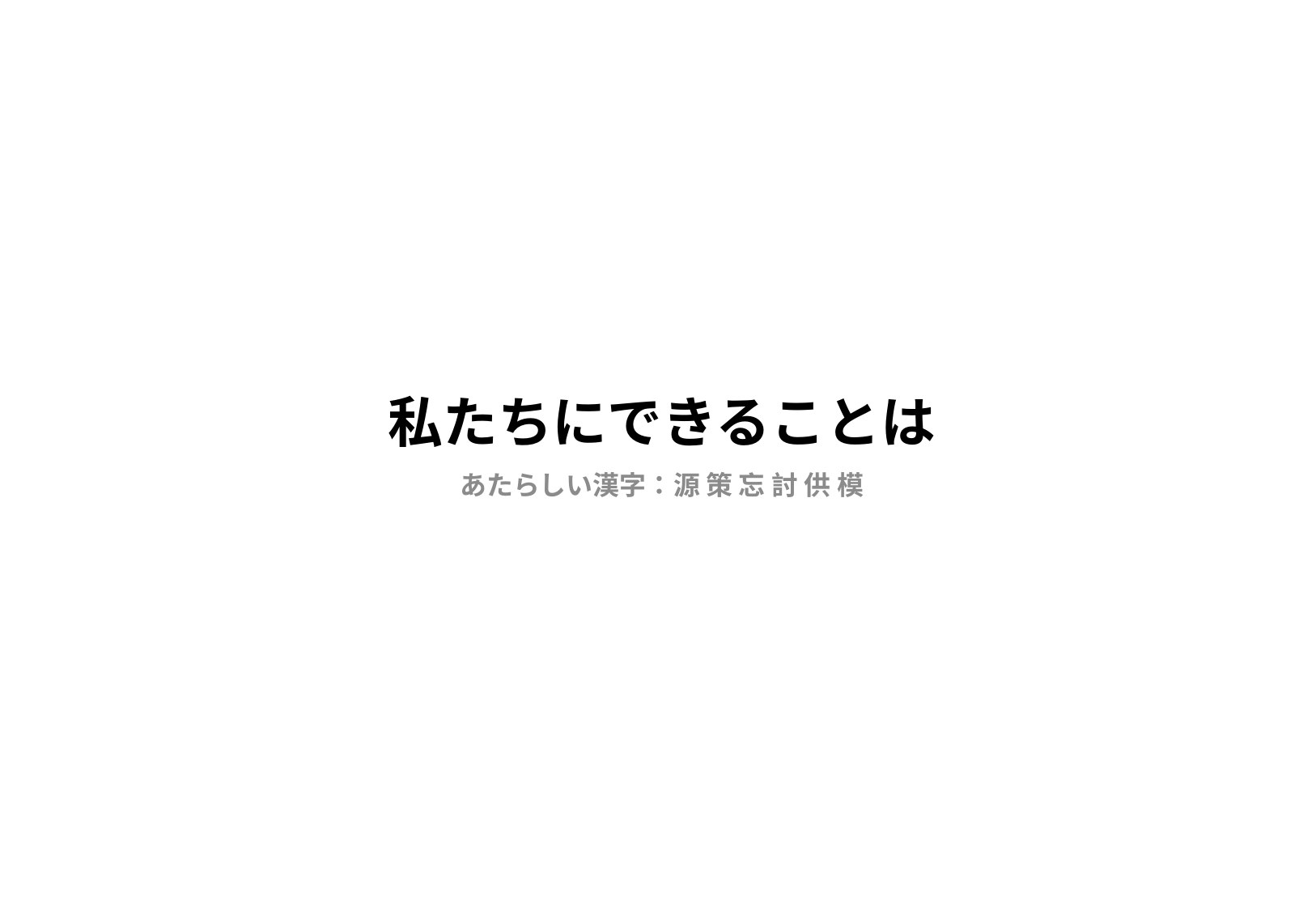

# 私たちにできることは
あたらしい漢字：源 策 忘 討 供 模